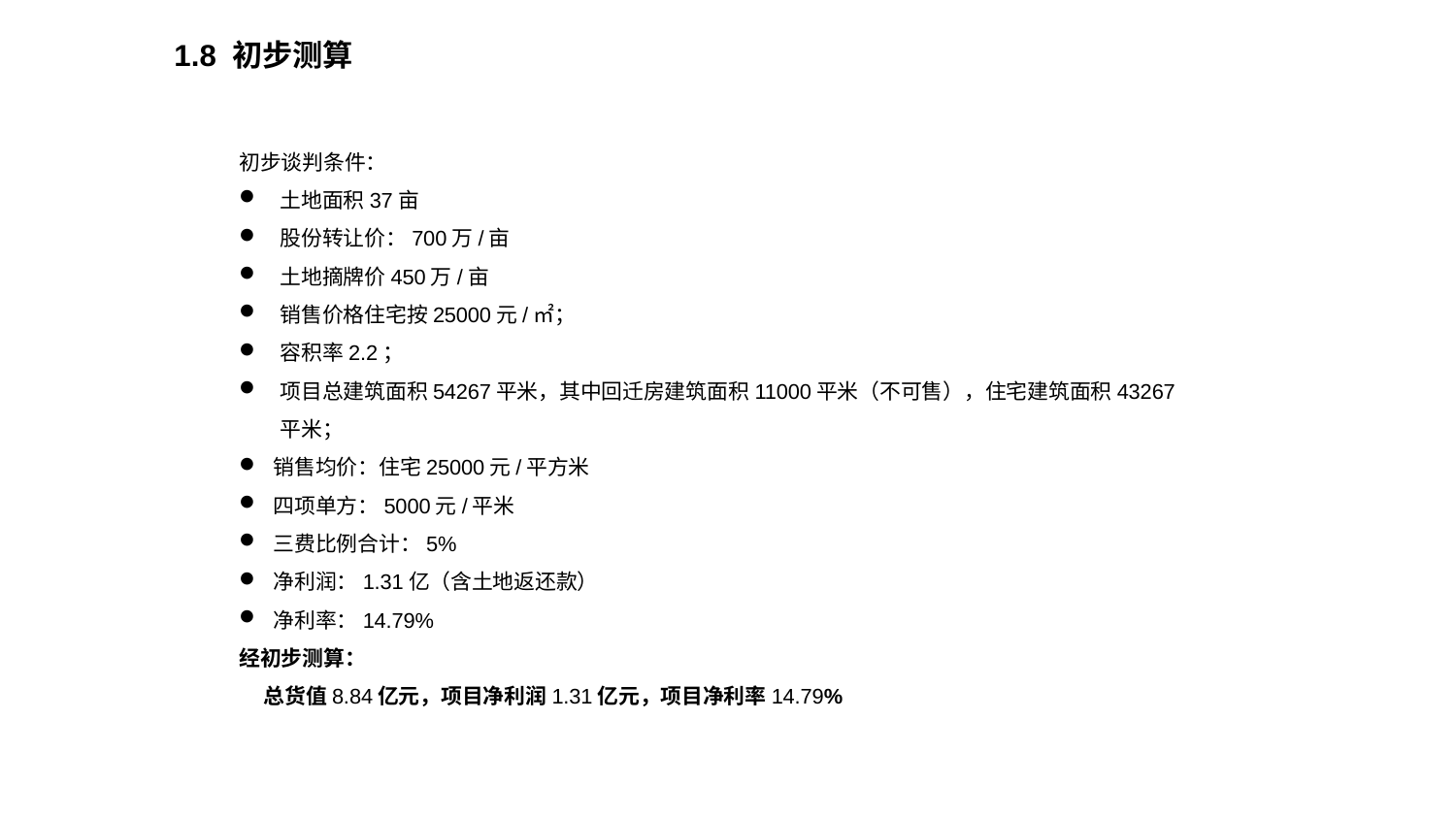

1.8 初步测算
初步谈判条件：
土地面积37亩
股份转让价：700万/亩
土地摘牌价450万/亩
销售价格住宅按25000元/㎡；
容积率2.2；
项目总建筑面积54267平米，其中回迁房建筑面积11000平米（不可售），住宅建筑面积43267平米；
销售均价：住宅25000元/平方米
四项单方：5000元/平米
三费比例合计：5%
净利润：1.31亿（含土地返还款）
净利率：14.79%
经初步测算：
    总货值8.84亿元，项目净利润1.31亿元，项目净利率14.79%